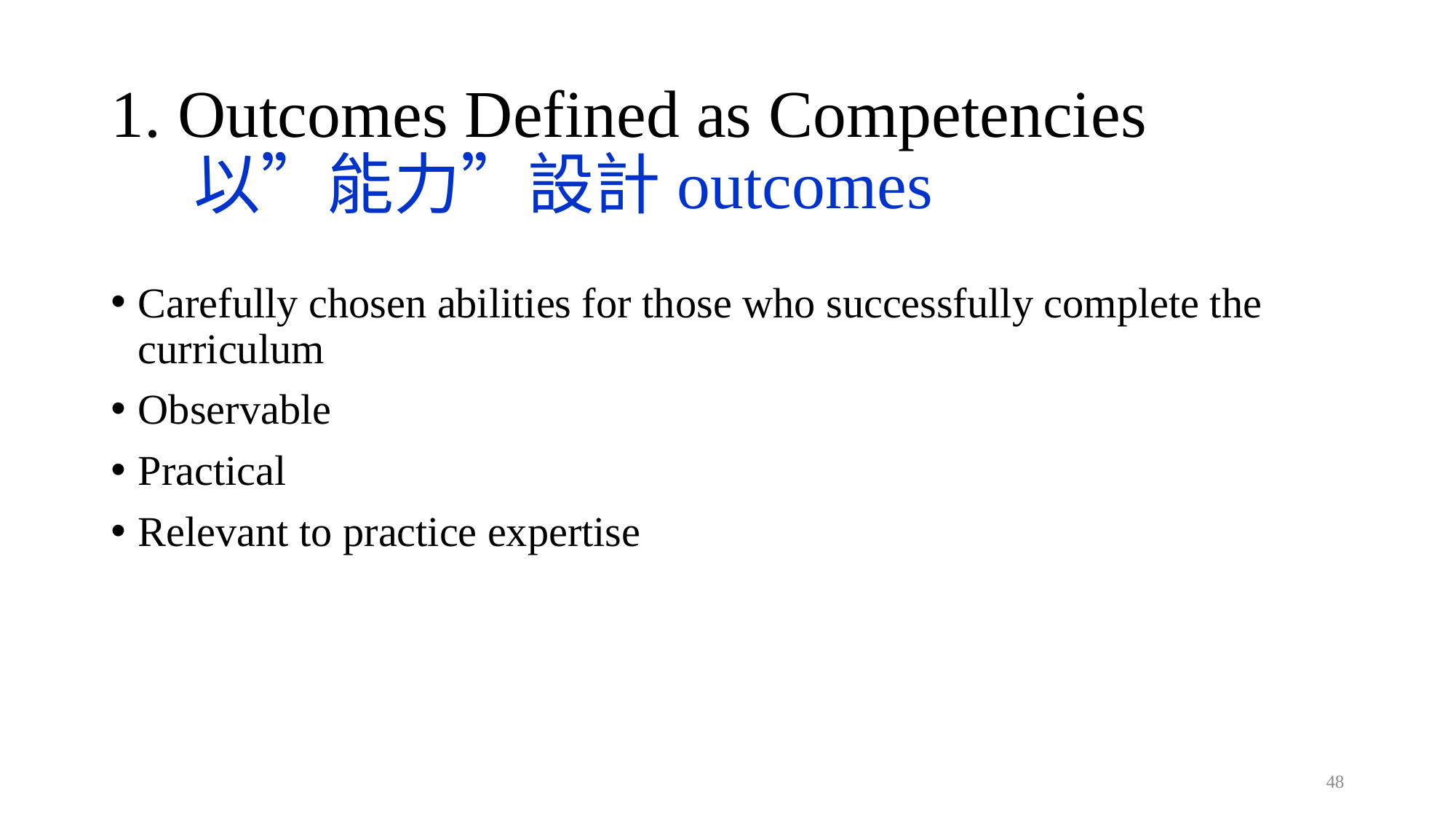

# 1. Outcomes Defined as Competencies 以”能力”設計outcomes
Carefully chosen abilities for those who successfully complete the curriculum
Observable
Practical
Relevant to practice expertise
48